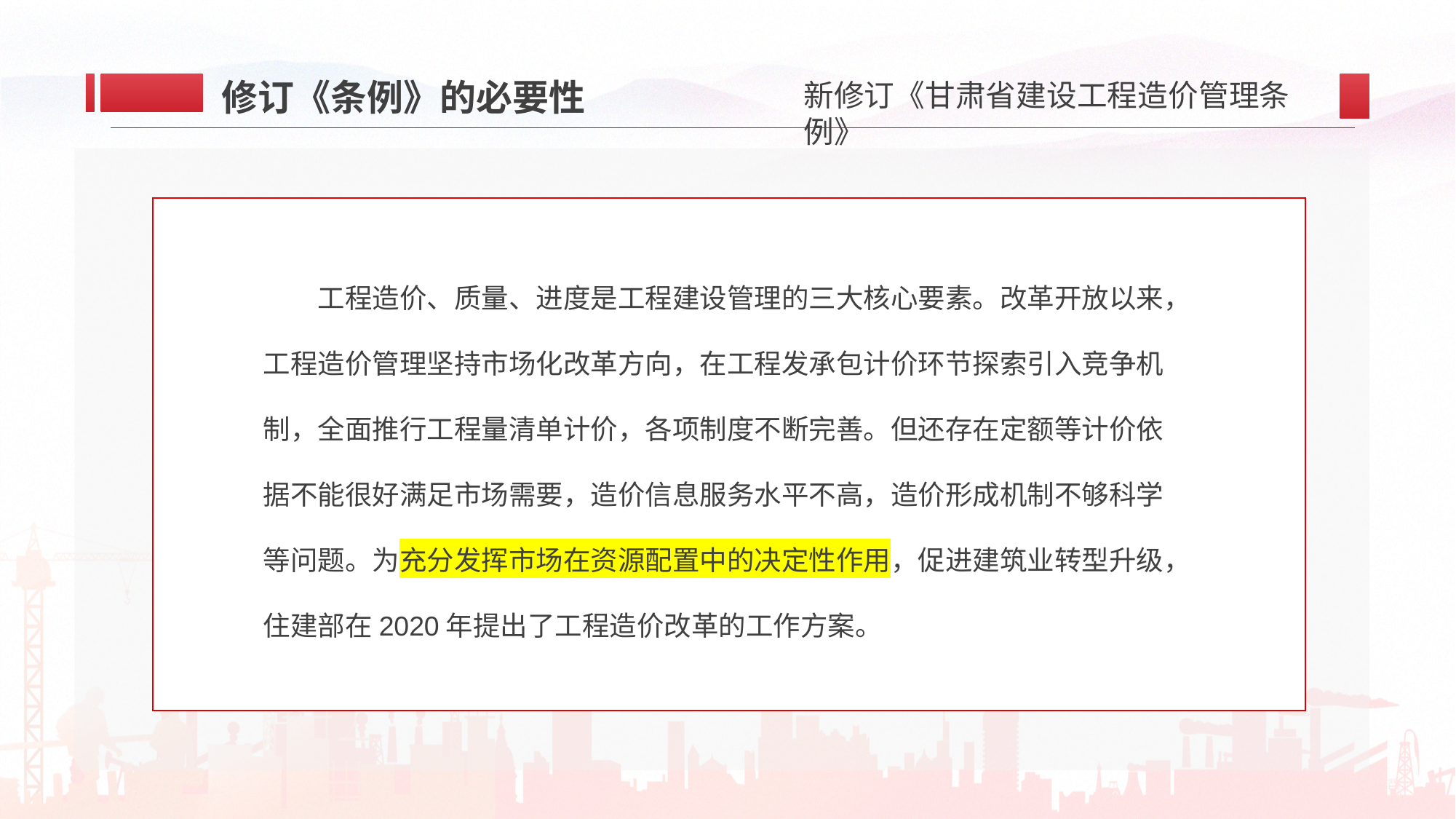

修订《条例》的必要性

工程造价、质量、进度是工程建设管理的三大核心要素。改革开放以来，工程造价管理坚持市场化改革方向，在工程发承包计价环节探索引入竞争机制，全面推行工程量清单计价，各项制度不断完善。但还存在定额等计价依据不能很好满足市场需要，造价信息服务水平不高，造价形成机制不够科学等问题。为充分发挥市场在资源配置中的决定性作用，促进建筑业转型升级，住建部在2020年提出了工程造价改革的工作方案。